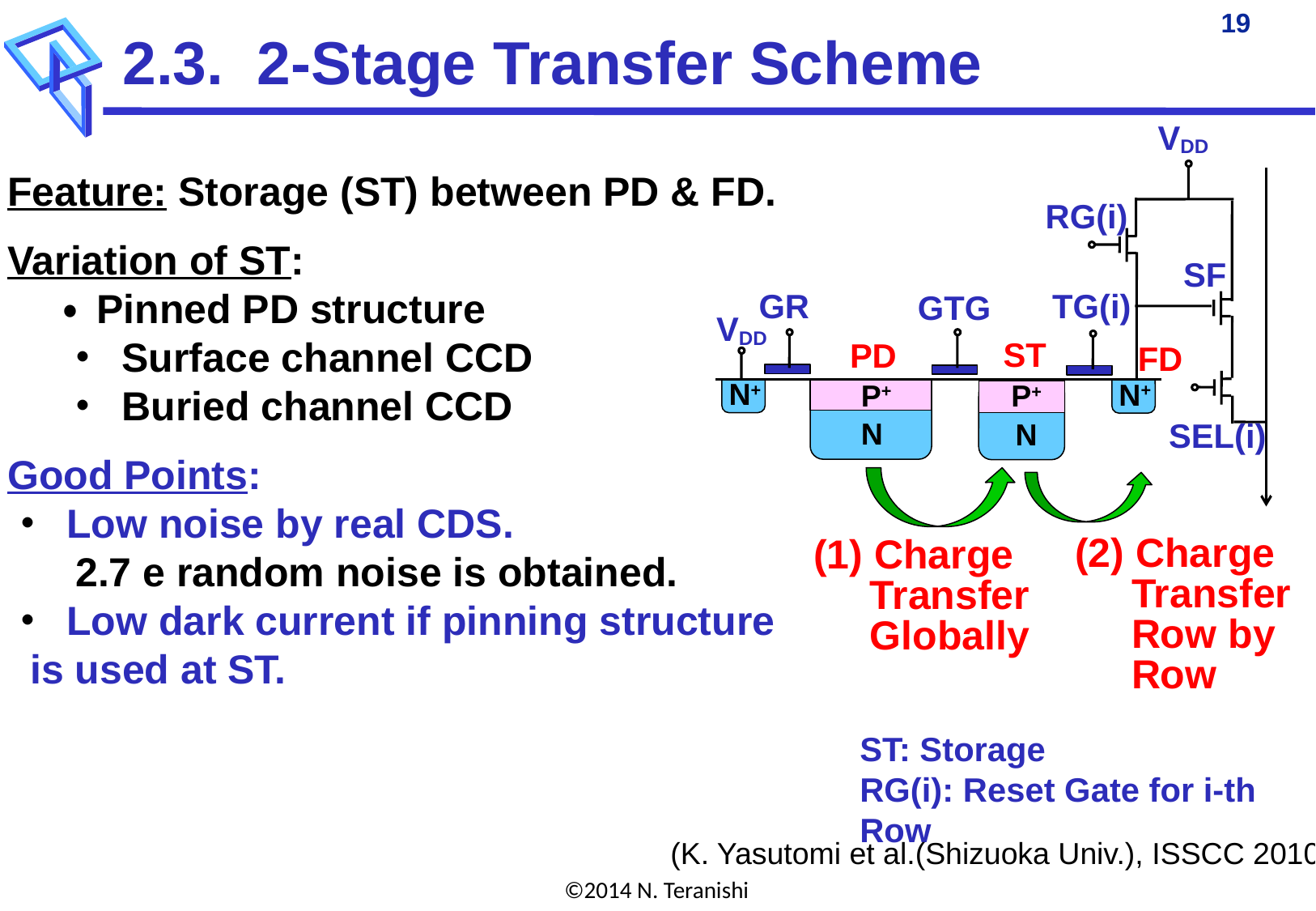

2.3.  2-Stage Transfer Scheme
VDD
Feature: Storage (ST) between PD & FD.

Variation of ST:
     ・ Pinned PD structure
     ・ Surface channel CCD
     ・ Buried channel CCD

Good Points:
・ Low noise by real CDS.
      2.7 e random noise is obtained.
・ Low dark current if pinning structure
  is used at ST.

RG(i)

SF

TG(i)
GR
GTG

VDD

ST
PD

FD

N+
N+
P+
P+

SEL(i)
N
N

(2) Charge
     Transfer
     Row by
     Row
(1) Charge
     Transfer
     Globally
ST: Storage
RG(i): Reset Gate for i-th Row
(K. Yasutomi et al.(Shizuoka Univ.), ISSCC 2010)